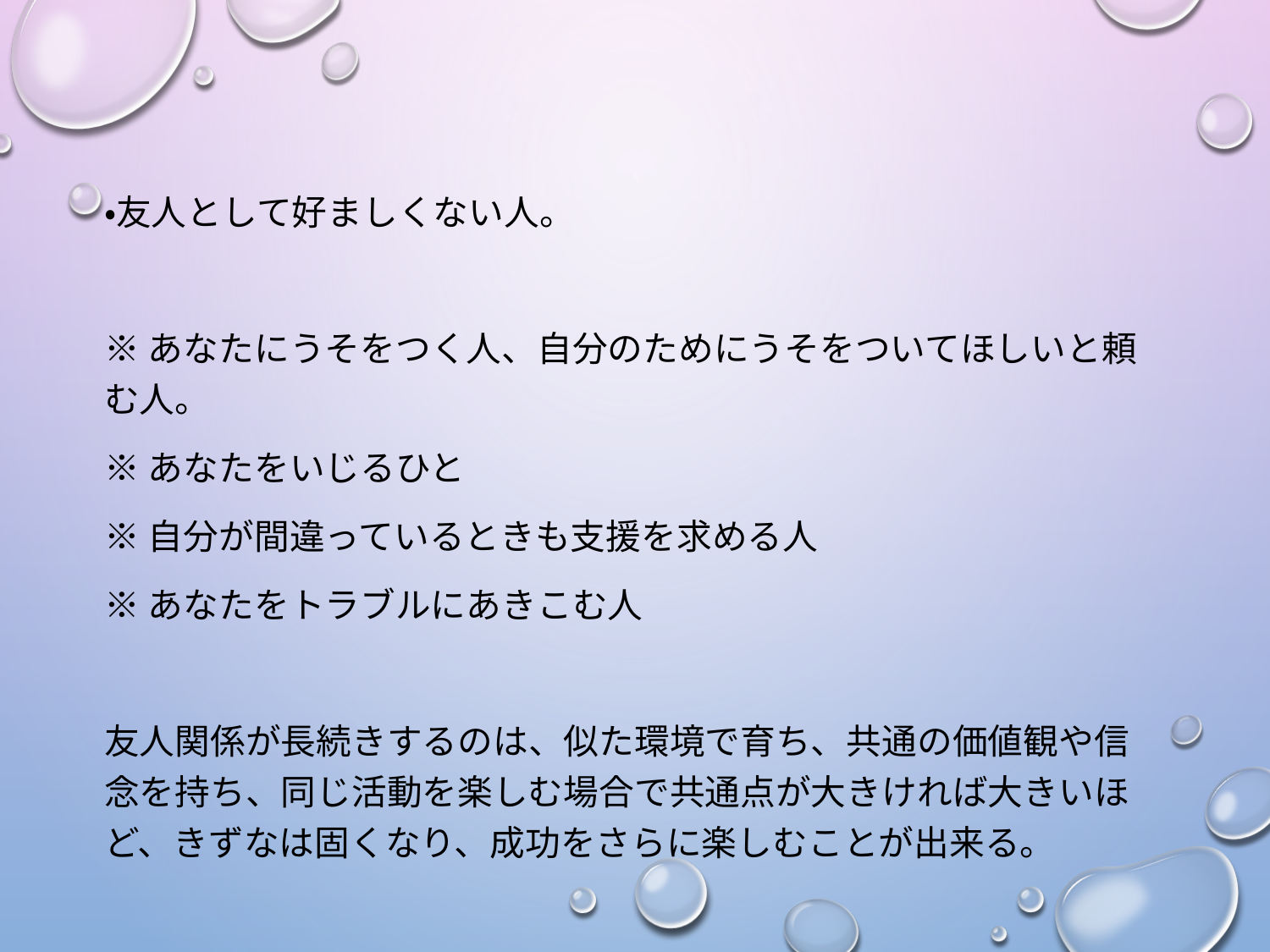

・友人として好ましくない人。

※あなたにうそをつく人、自分のためにうそをついてほしいと頼む人。
※あなたをいじるひと
※自分が間違っているときも支援を求める人
※あなたをトラブルにあきこむ人

友人関係が長続きするのは、似た環境で育ち、共通の価値観や信念を持ち、同じ活動を楽しむ場合で共通点が大きければ大きいほど、きずなは固くなり、成功をさらに楽しむことが出来る。